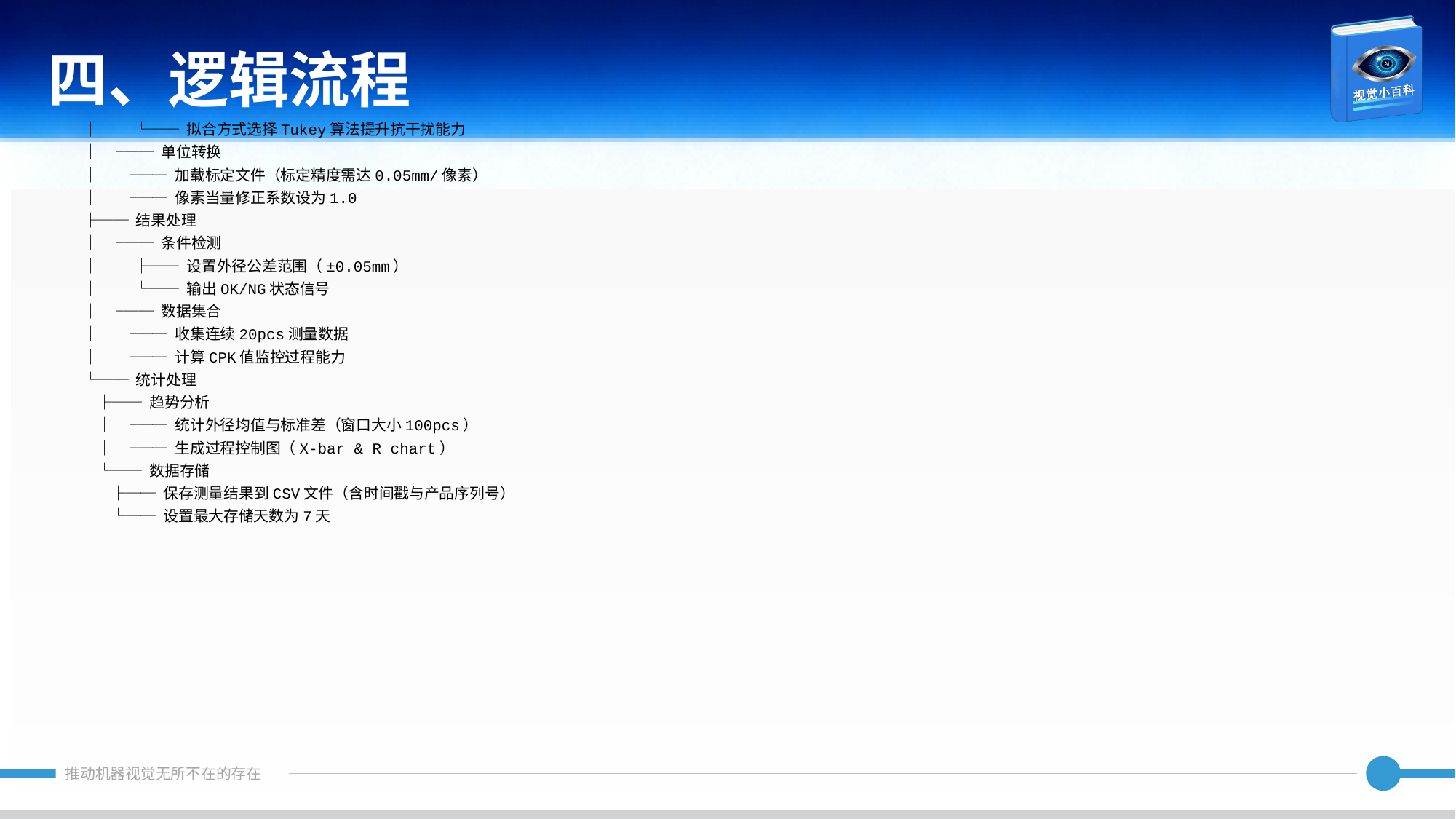

四、逻辑流程

│   │   └── 拟合方式选择Tukey算法提升抗干扰能力
│   └── 单位转换
│       ├── 加载标定文件（标定精度需达0.05mm/像素）
│       └── 像素当量修正系数设为1.0
├── 结果处理
│   ├── 条件检测
│   │   ├── 设置外径公差范围（±0.05mm）
│   │   └── 输出OK/NG状态信号
│   └── 数据集合
│       ├── 收集连续20pcs测量数据
│       └── 计算CPK值监控过程能力
└── 统计处理
    ├── 趋势分析
    │   ├── 统计外径均值与标准差（窗口大小100pcs）
    │   └── 生成过程控制图（X-bar & R chart）
    └── 数据存储
        ├── 保存测量结果到CSV文件（含时间戳与产品序列号）
        └── 设置最大存储天数为7天
9